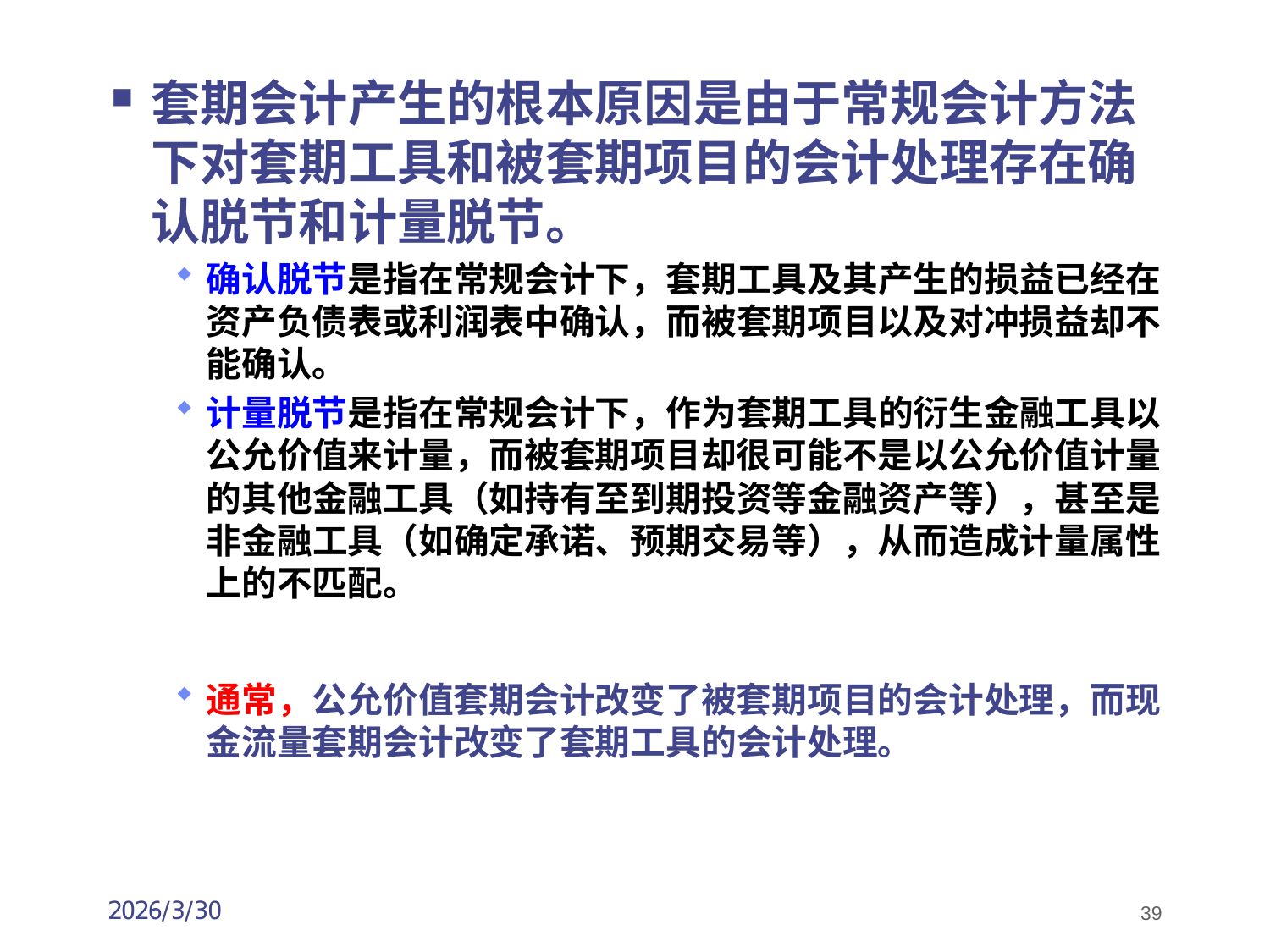

套期会计产生的根本原因是由于常规会计方法下对套期工具和被套期项目的会计处理存在确认脱节和计量脱节。
确认脱节是指在常规会计下，套期工具及其产生的损益已经在资产负债表或利润表中确认，而被套期项目以及对冲损益却不能确认。
计量脱节是指在常规会计下，作为套期工具的衍生金融工具以公允价值来计量，而被套期项目却很可能不是以公允价值计量的其他金融工具（如持有至到期投资等金融资产等），甚至是非金融工具（如确定承诺、预期交易等），从而造成计量属性上的不匹配。

通常，公允价值套期会计改变了被套期项目的会计处理，而现金流量套期会计改变了套期工具的会计处理。
2026/3/30
39